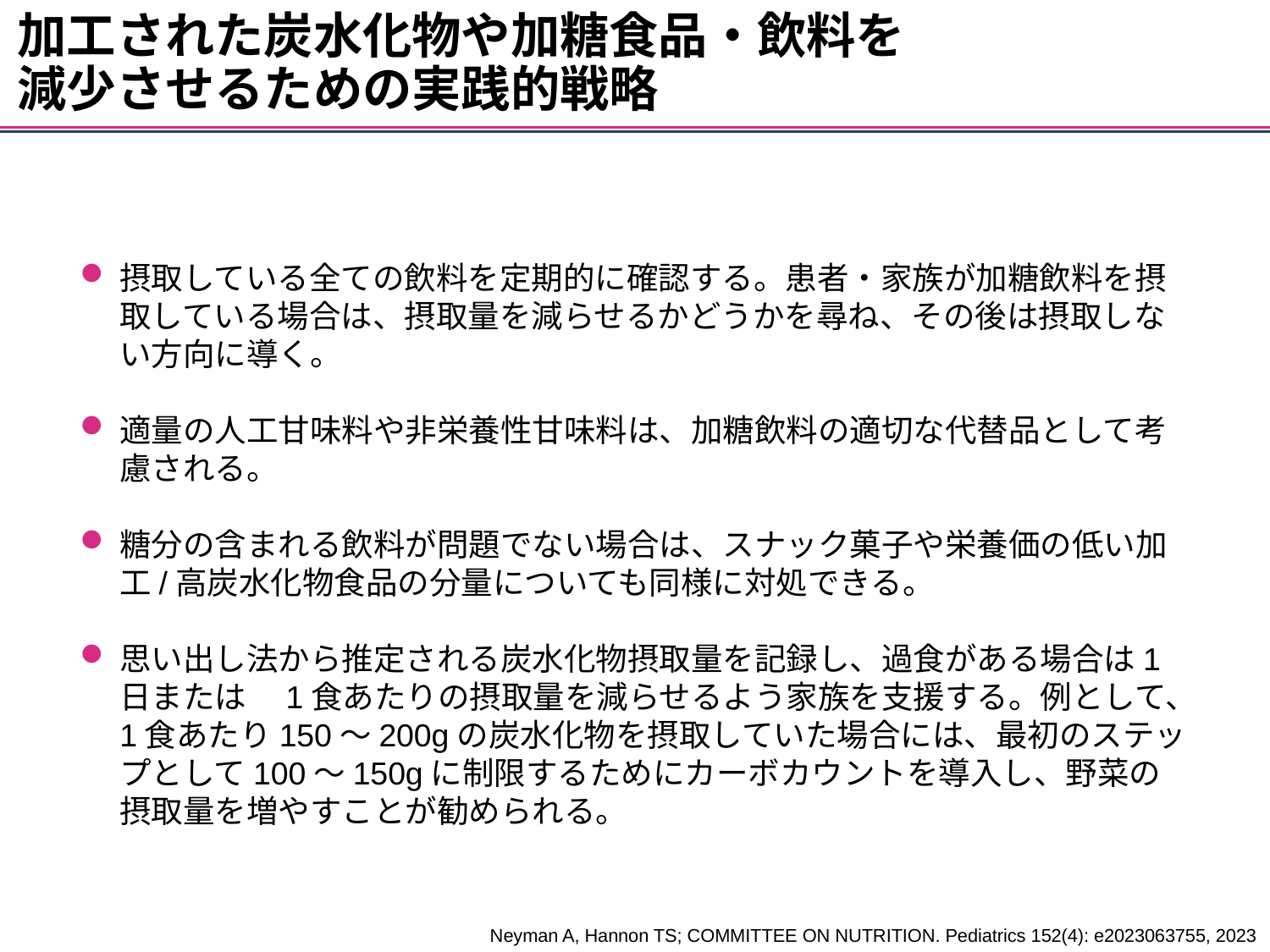

加工された炭水化物や加糖食品・飲料を
減少させるための実践的戦略
摂取している全ての飲料を定期的に確認する。患者・家族が加糖飲料を摂取している場合は、摂取量を減らせるかどうかを尋ね、その後は摂取しない方向に導く。

適量の人工甘味料や非栄養性甘味料は、加糖飲料の適切な代替品として考慮される。

糖分の含まれる飲料が問題でない場合は、スナック菓子や栄養価の低い加工/高炭水化物食品の分量についても同様に対処できる。

思い出し法から推定される炭水化物摂取量を記録し、過食がある場合は1日または　1食あたりの摂取量を減らせるよう家族を支援する。例として、1食あたり150～200gの炭水化物を摂取していた場合には、最初のステップとして100～150gに制限するためにカーボカウントを導入し、野菜の摂取量を増やすことが勧められる。
Neyman A, Hannon TS; COMMITTEE ON NUTRITION. Pediatrics 152(4): e2023063755, 2023